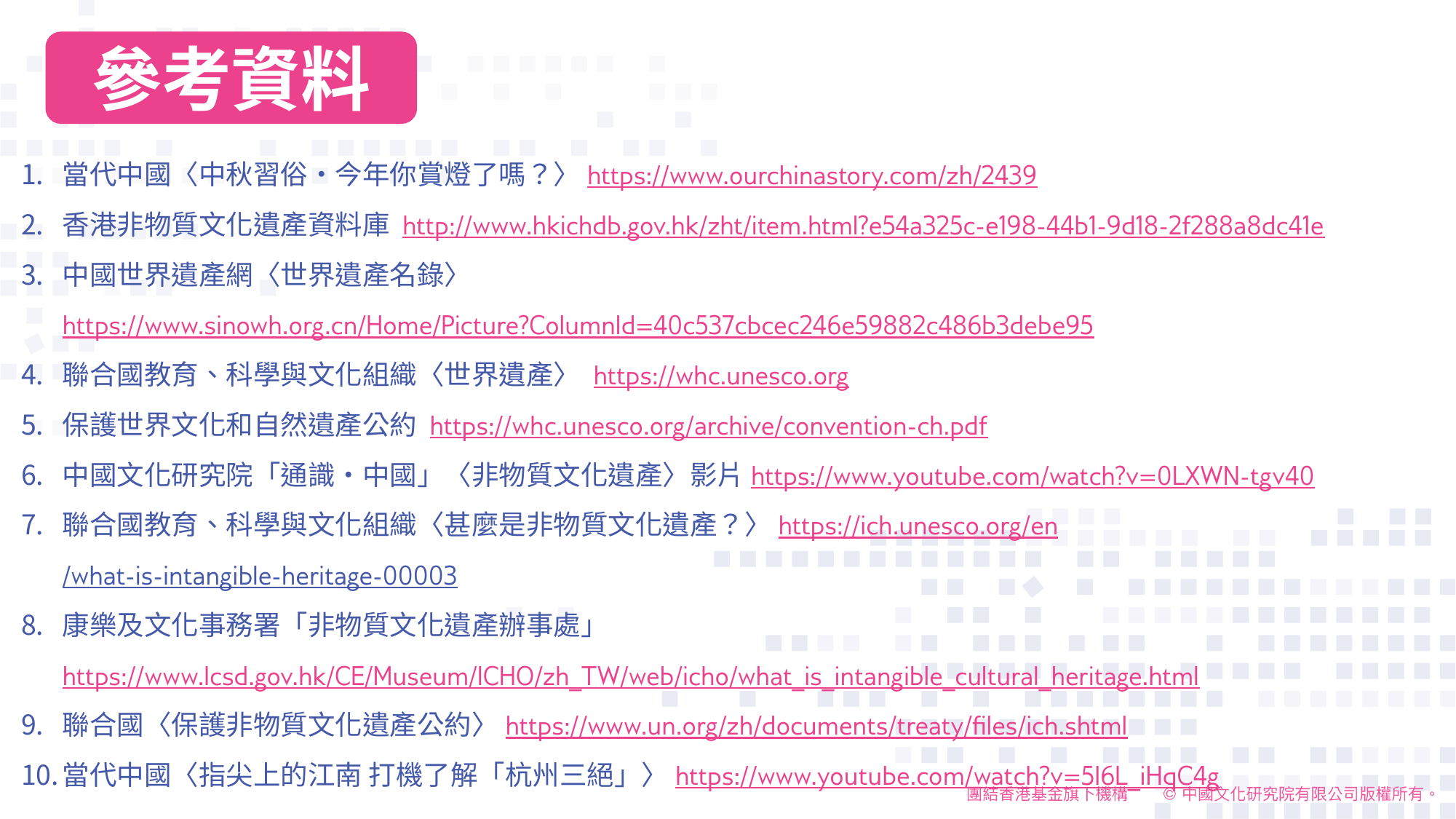

參考資料
當代中國〈中秋習俗‧今年你賞燈了嗎？〉https://www.ourchinastory.com/zh/2439
香港非物質文化遺產資料庫 http://www.hkichdb.gov.hk/zht/item.html?e54a325c-e198-44b1-9d18-2f288a8dc41e
中國世界遺產網〈世界遺產名錄〉https://www.sinowh.org.cn/Home/Picture?ColumnId=40c537cbcec246e59882c486b3debe95
聯合國教育、科學與文化組織〈世界遺產〉 https://whc.unesco.org
保護世界文化和自然遺產公約 https://whc.unesco.org/archive/convention-ch.pdf
中國文化研究院「通識‧中國」〈非物質文化遺產〉影片https://www.youtube.com/watch?v=0LXWN-tgv40
聯合國教育、科學與文化組織〈甚麼是非物質文化遺產？〉https://ich.unesco.org/en/what-is-intangible-heritage-00003
康樂及文化事務署「非物質文化遺產辦事處」https://www.lcsd.gov.hk/CE/Museum/ICHO/zh_TW/web/icho/what_is_intangible_cultural_heritage.html
聯合國〈保護非物質文化遺產公約〉https://www.un.org/zh/documents/treaty/files/ich.shtml
當代中國〈指尖上的江南 打機了解「杭州三絕」〉https://www.youtube.com/watch?v=5I6L_iHqC4g